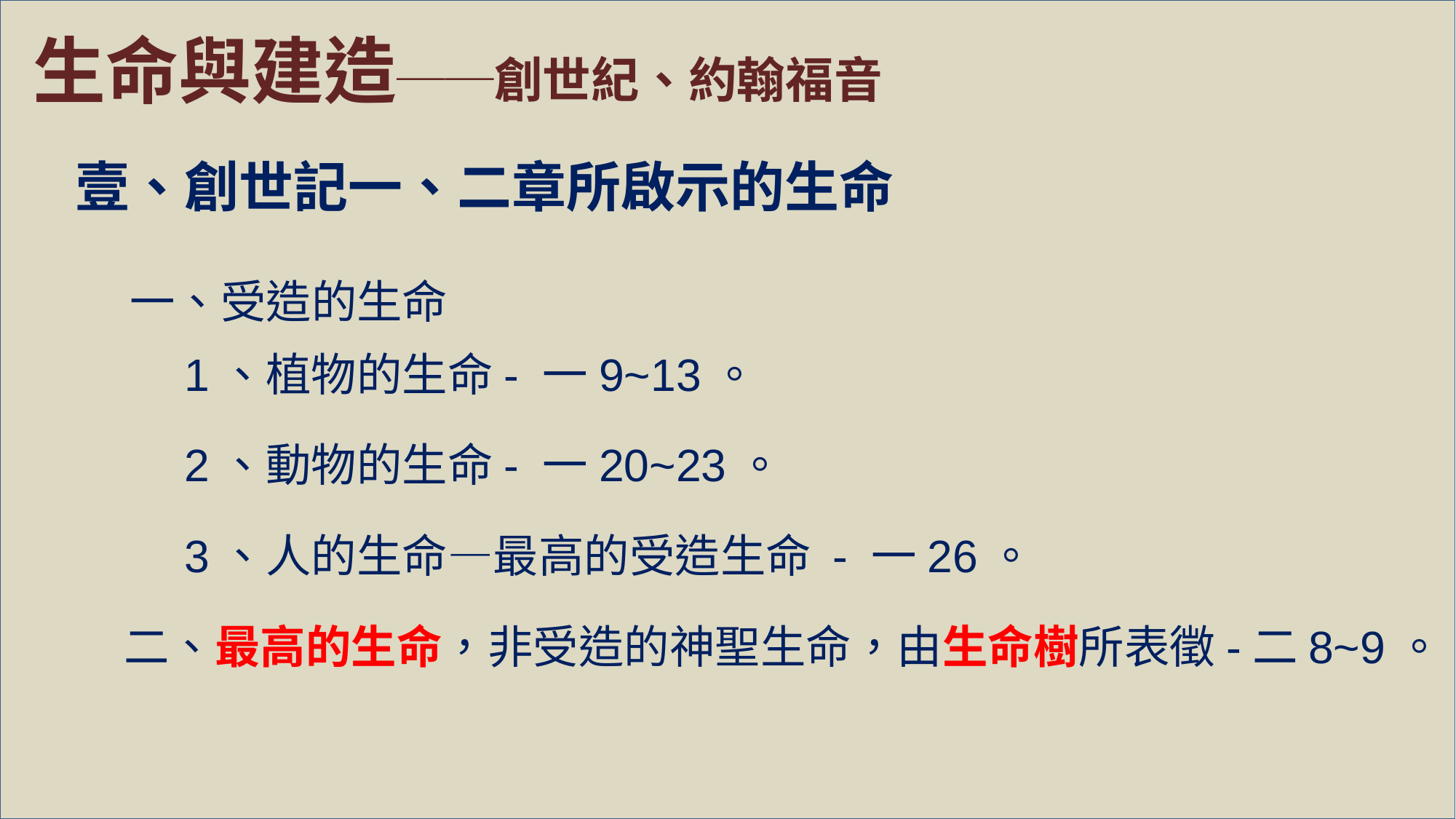

生命與建造──創世紀、約翰福音

壹、創世記一、二章所啟示的生命
一、受造的生命
1、植物的生命- 一9~13。
2、動物的生命- 一20~23。
3、人的生命—最高的受造生命 - 一26。
二、最高的生命，非受造的神聖生命，由生命樹所表徵-二8~9。